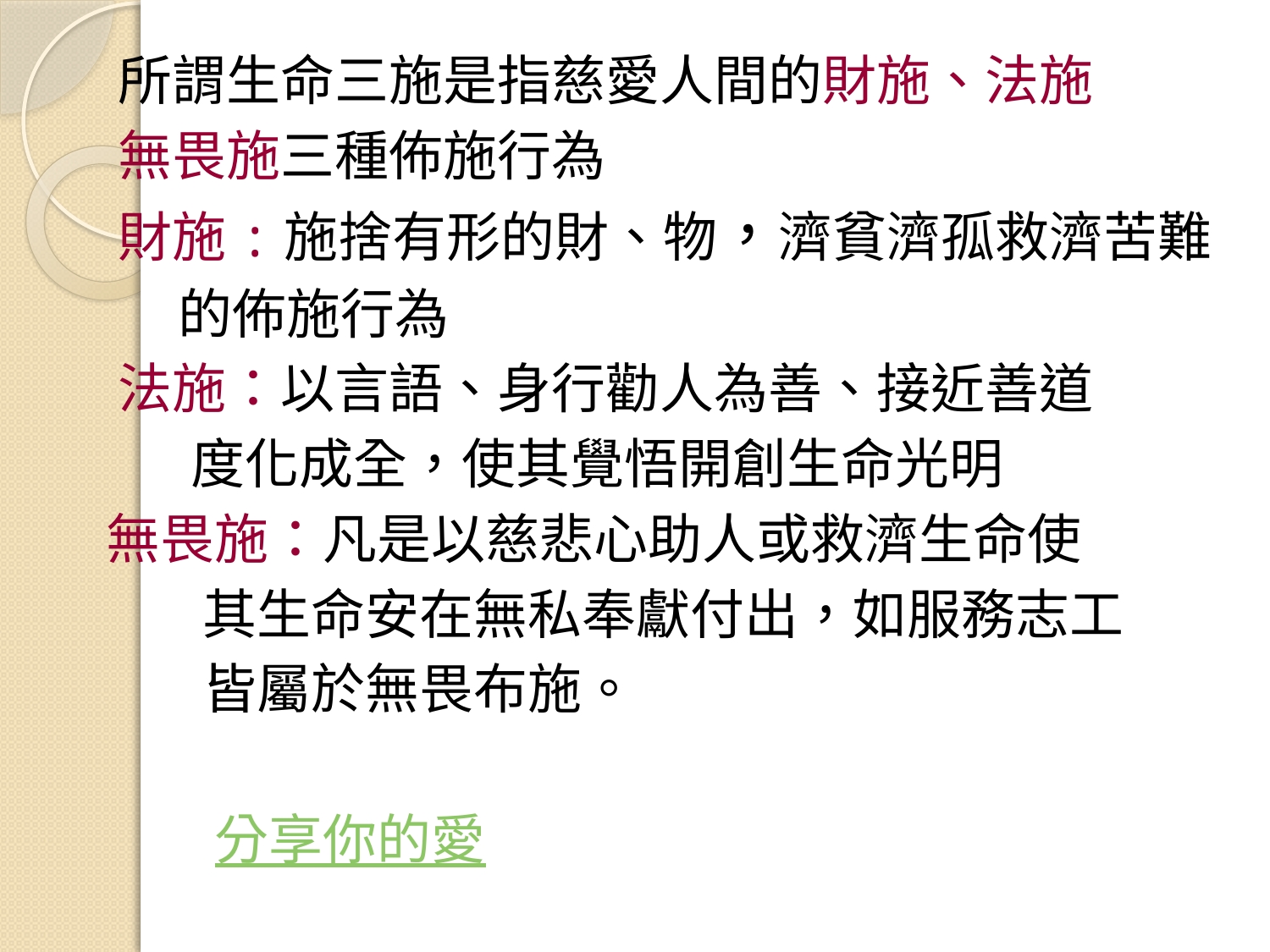

#
    所謂生命三施是指慈愛人間的財施、法施
    無畏施三種佈施行為
    財施:施捨有形的財、物，濟貧濟孤救濟苦難
         的佈施行為
    法施：以言語、身行勸人為善、接近善道
          度化成全，使其覺悟開創生命光明
   無畏施：凡是以慈悲心助人或救濟生命使
           其生命安在無私奉獻付出，如服務志工
           皆屬於無畏布施。

            分享你的愛